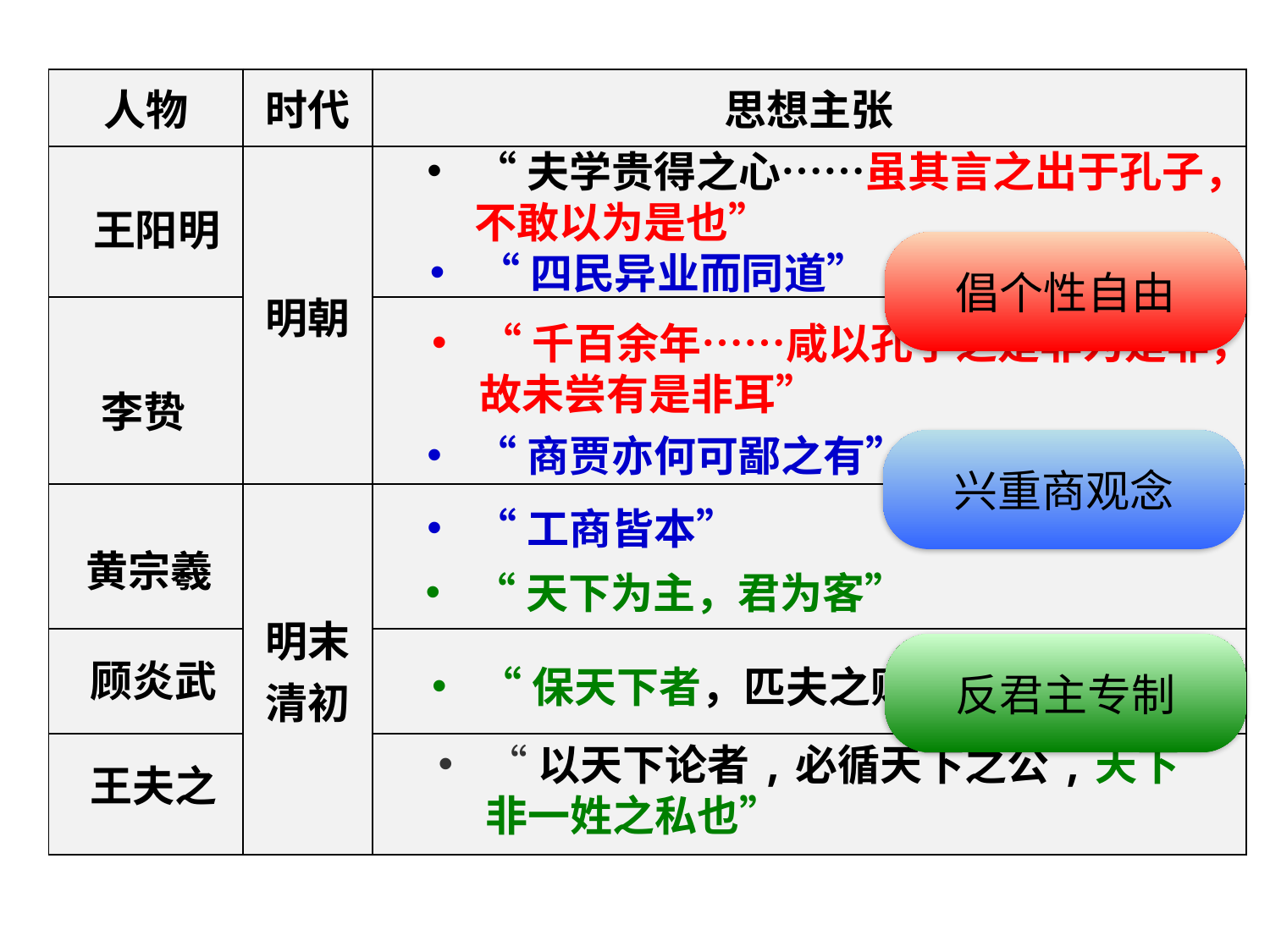

| 人物 | 时代 | 思想主张 |
| --- | --- | --- |
|  | 明朝 |  |
|  |  |  |
|  | 明末清初 |  |
|  |  |  |
|  |  |  |
“夫学贵得之心……虽其言之出于孔子，不敢以为是也”
王阳明
倡个性自由
“四民异业而同道”
“千百余年……咸以孔子之是非为是非，故未尝有是非耳”
李贽
“商贾亦何可鄙之有”
兴重商观念
“工商皆本”
黄宗羲
“天下为主，君为客”
反君主专制
 顾炎武
“保天下者，匹夫之贱，与有责焉”
“以天下论者,必循天下之公,天下非一姓之私也”
 王夫之